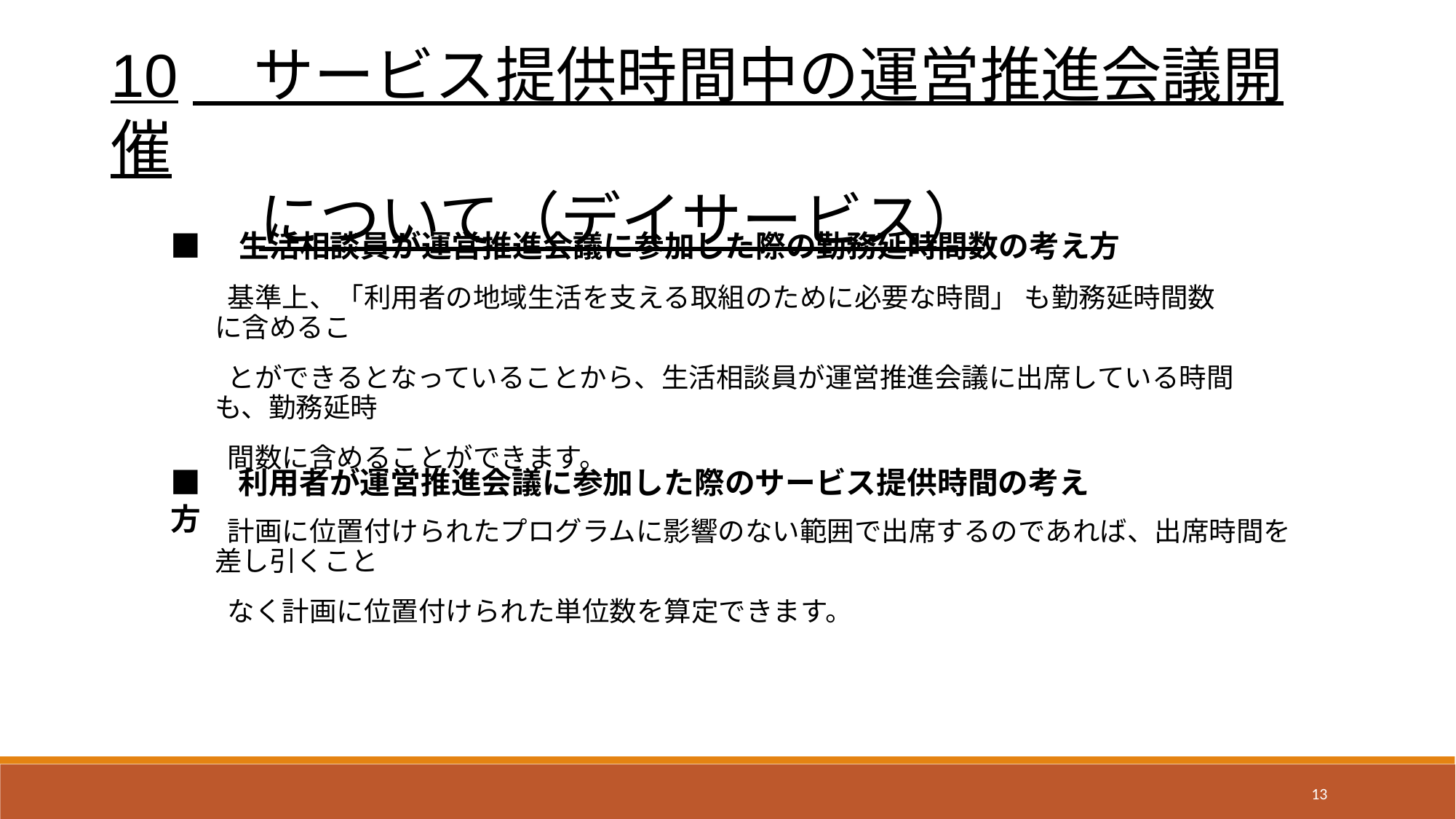

10　サービス提供時間中の運営推進会議開催
　　  について（デイサービス）
■　生活相談員が運営推進会議に参加した際の勤務延時間数の考え方

 基準上、「利用者の地域生活を支える取組のために必要な時間」 も勤務延時間数に含めるこ
 とができるとなっていることから、生活相談員が運営推進会議に出席している時間も、勤務延時
 間数に含めることができます。

■　利用者が運営推進会議に参加した際のサービス提供時間の考え方

 計画に位置付けられたプログラムに影響のない範囲で出席するのであれば、出席時間を差し引くこと
 なく計画に位置付けられた単位数を算定できます。

13